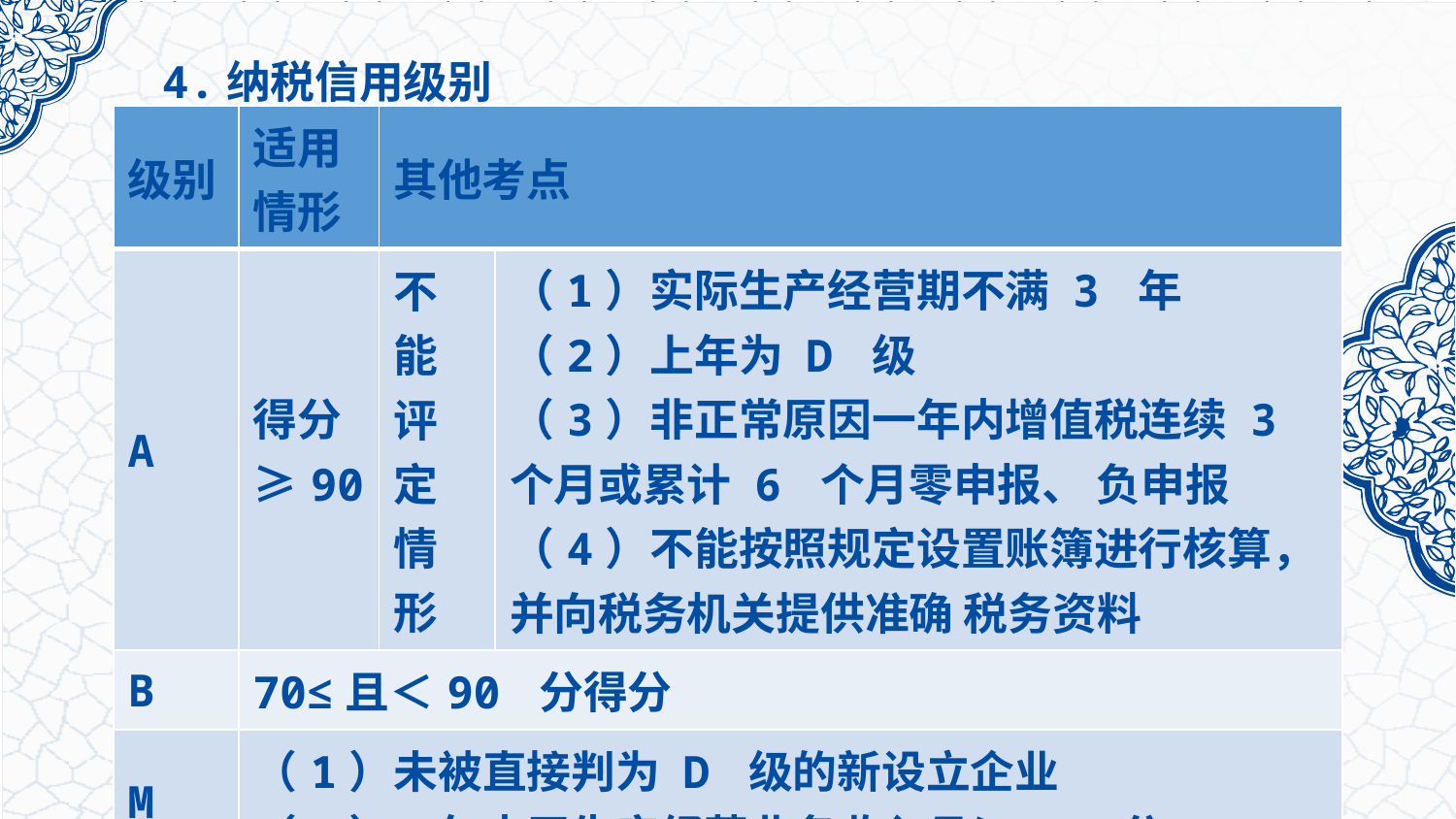

4.纳税信用级别
| 级别 | 适用 情形 | 其他考点 |  |
| --- | --- | --- | --- |
| A | 得分≥90 | 不能评定情 形 | （1）实际生产经营期不满 3 年 （2）上年为 D 级 （3）非正常原因一年内增值税连续 3 个月或累计 6 个月零申报、 负申报 （4）不能按照规定设置账簿进行核算，并向税务机关提供准确 税务资料 |
| B | 70≤且＜90 分得分 |  | 70≤且＜90 分得分 |
| M | （1）未被直接判为 D 级的新设立企业 （2）一年内无生产经营业务收入且≥70 分 |  |  |
| C | 40≤且＜70 分 |  |  |